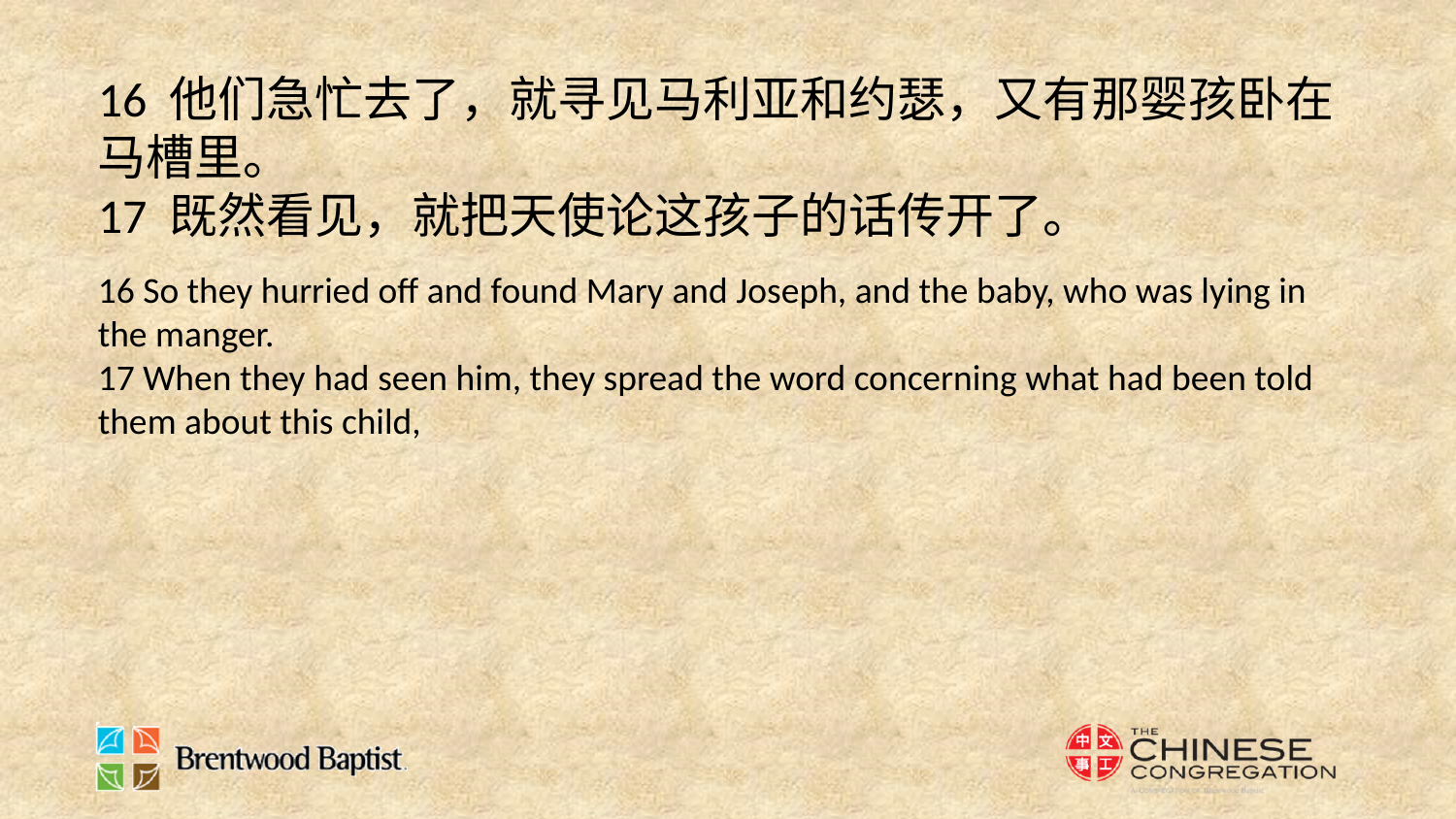

16 他们急忙去了，就寻见马利亚和约瑟，又有那婴孩卧在马槽里。
17 既然看见，就把天使论这孩子的话传开了。

16 So they hurried off and found Mary and Joseph, and the baby, who was lying in the manger.
17 When they had seen him, they spread the word concerning what had been told them about this child,